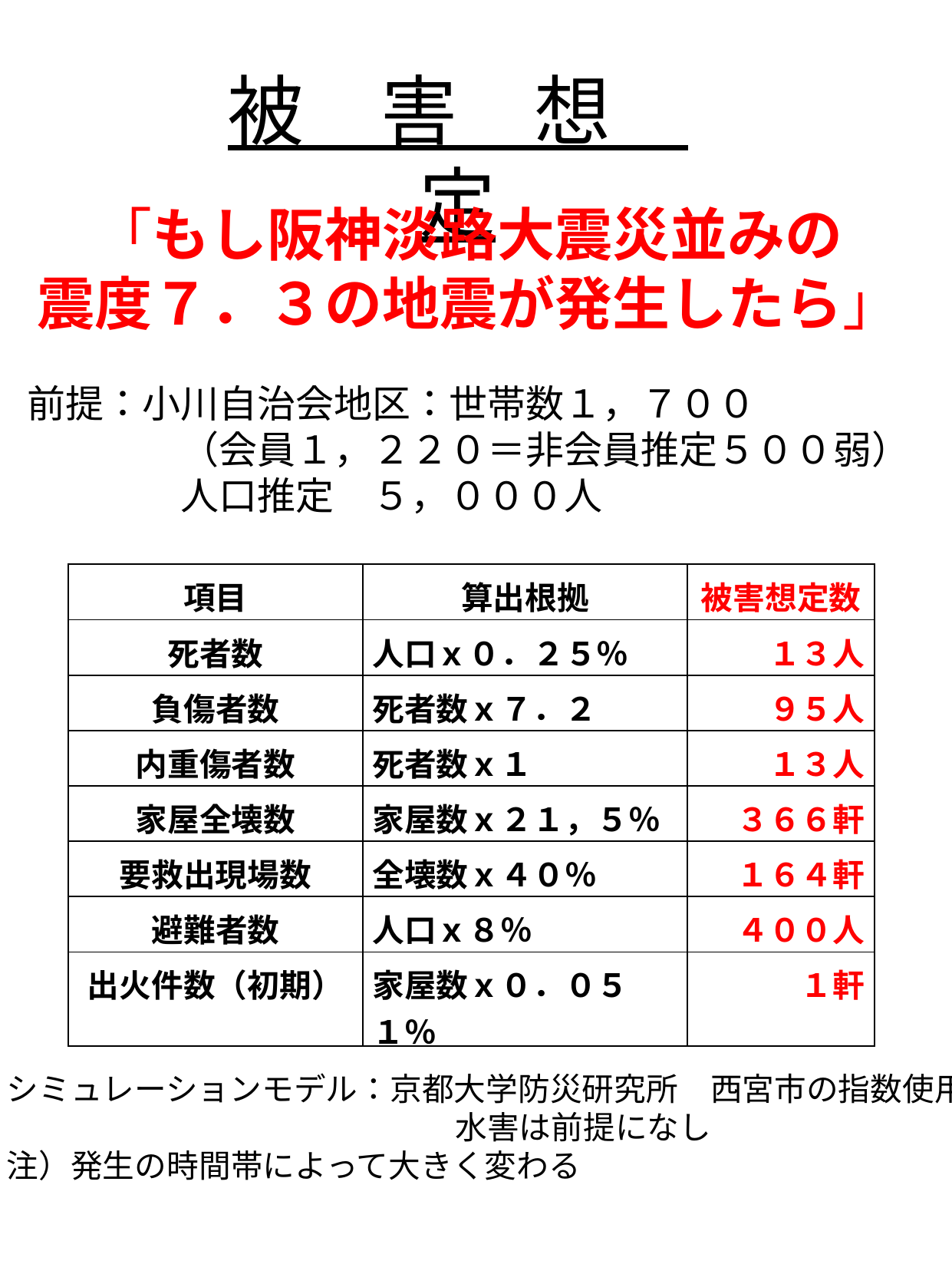

被　害　想　定
「もし阪神淡路大震災並みの
震度７．３の地震が発生したら」
前提：小川自治会地区：世帯数１，７００
　　　　（会員１，２２０＝非会員推定５００弱）
　　　　人口推定　５，０００人
| 項目 | 算出根拠 | 被害想定数 |
| --- | --- | --- |
| 死者数 | 人口ｘ０．２５％ | １３人 |
| 負傷者数 | 死者数ｘ７．２ | ９５人 |
| 内重傷者数 | 死者数ｘ１ | １３人 |
| 家屋全壊数 | 家屋数ｘ２１，５％ | ３６６軒 |
| 要救出現場数 | 全壊数ｘ４０％ | １６４軒 |
| 避難者数 | 人口ｘ８％ | ４００人 |
| 出火件数（初期） | 家屋数ｘ０．０５１％ | １軒 |
シミュレーションモデル：京都大学防災研究所　西宮市の指数使用
　　　　　　　　　　　　　　水害は前提になし
注）発生の時間帯によって大きく変わる